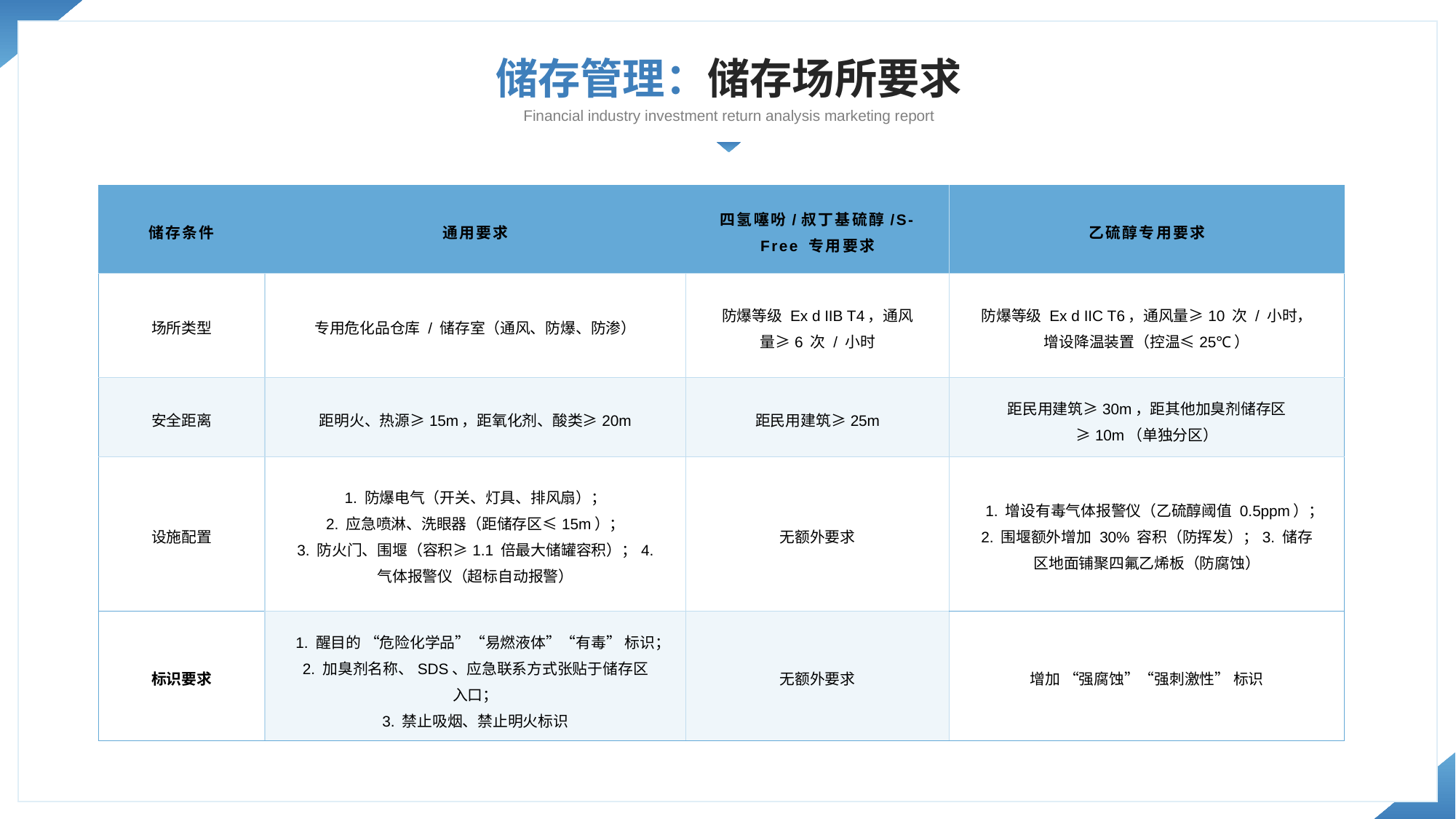

储存管理：储存场所要求
Financial industry investment return analysis marketing report

| 储存条件 | 通用要求 | 四氢噻吩/叔丁基硫醇/S-Free 专用要求 | 乙硫醇专用要求 |
| --- | --- | --- | --- |
| 场所类型 | 专用危化品仓库 / 储存室（通风、防爆、防渗） | 防爆等级 Ex d IIB T4，通风量≥6 次 / 小时 | 防爆等级 Ex d IIC T6，通风量≥10 次 / 小时，增设降温装置（控温≤25℃） |
| 安全距离 | 距明火、热源≥15m，距氧化剂、酸类≥20m | 距民用建筑≥25m | 距民用建筑≥30m，距其他加臭剂储存区≥10m（单独分区） |
| 设施配置 | 1. 防爆电气（开关、灯具、排风扇）； 2. 应急喷淋、洗眼器（距储存区≤15m）； 3. 防火门、围堰（容积≥1.1 倍最大储罐容积）；4. 气体报警仪（超标自动报警） | 无额外要求 | 1. 增设有毒气体报警仪（乙硫醇阈值 0.5ppm）；2. 围堰额外增加 30% 容积（防挥发）；3. 储存区地面铺聚四氟乙烯板（防腐蚀） |
| 标识要求 | 1. 醒目的 “危险化学品”“易燃液体”“有毒” 标识； 2. 加臭剂名称、SDS、应急联系方式张贴于储存区入口； 3. 禁止吸烟、禁止明火标识 | 无额外要求 | 增加 “强腐蚀”“强刺激性” 标识 |